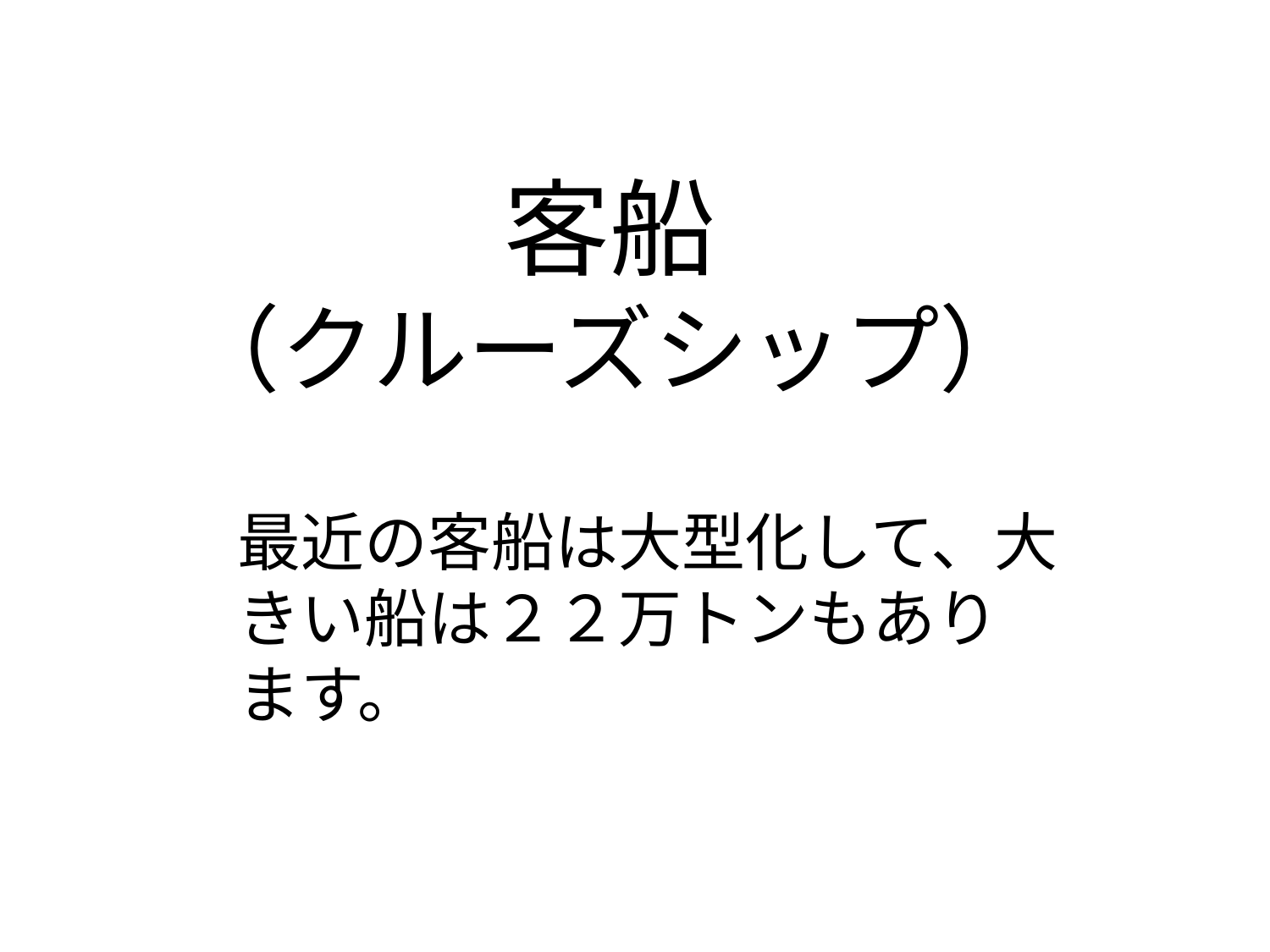

客船
（クルーズシップ）

最近の客船は大型化して、大きい船は２２万トンもあります。